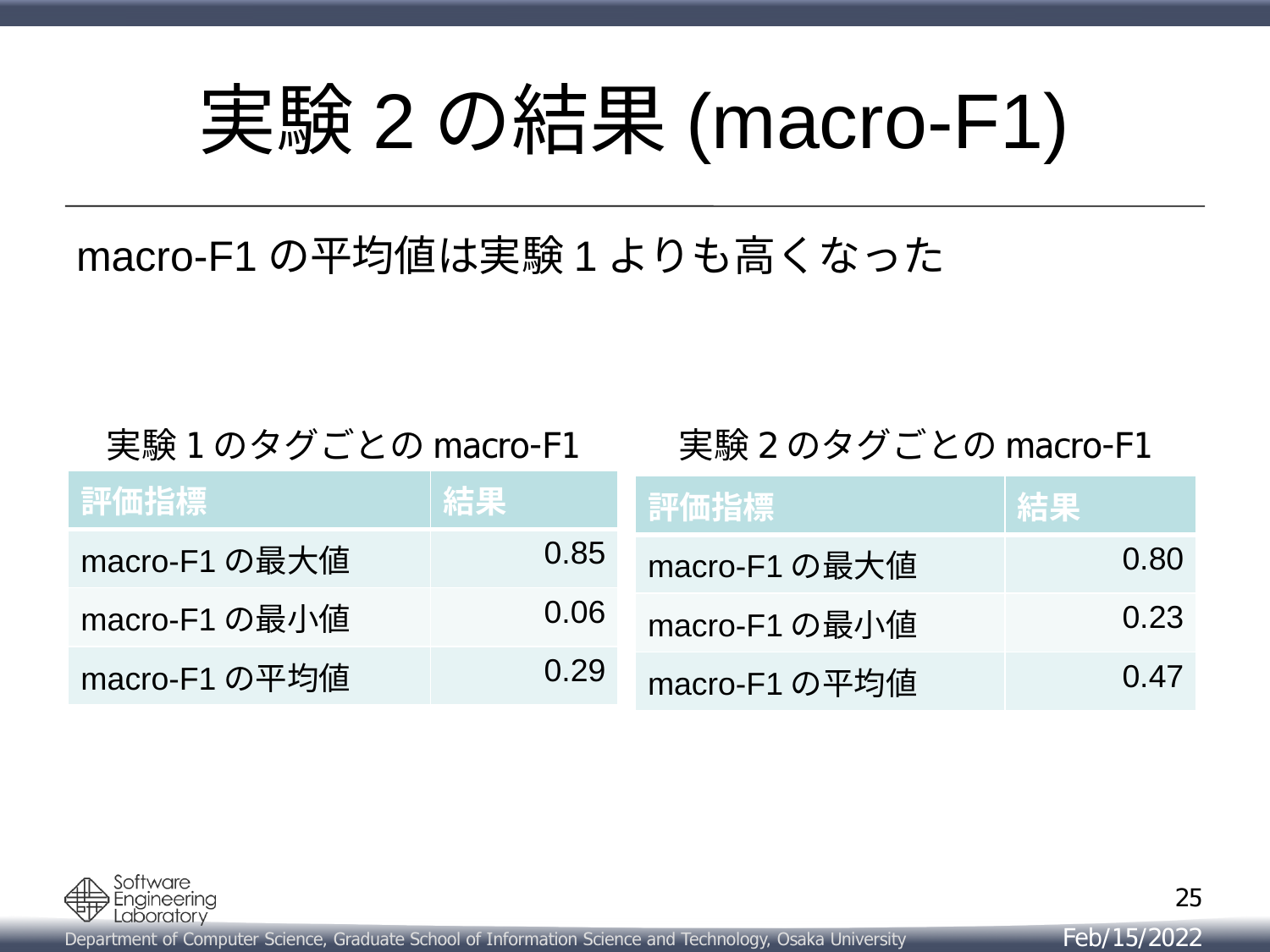

# 実験2の結果(macro-F1)
macro-F1の平均値は実験1よりも高くなった
実験1のタグごとのmacro-F1
実験2のタグごとのmacro-F1
| 評価指標 | 結果 |
| --- | --- |
| macro-F1の最大値 | 0.85 |
| macro-F1の最小値 | 0.06 |
| macro-F1の平均値 | 0.29 |
| 評価指標 | 結果 |
| --- | --- |
| macro-F1の最大値 | 0.80 |
| macro-F1の最小値 | 0.23 |
| macro-F1の平均値 | 0.47 |
25
Feb/15/2022